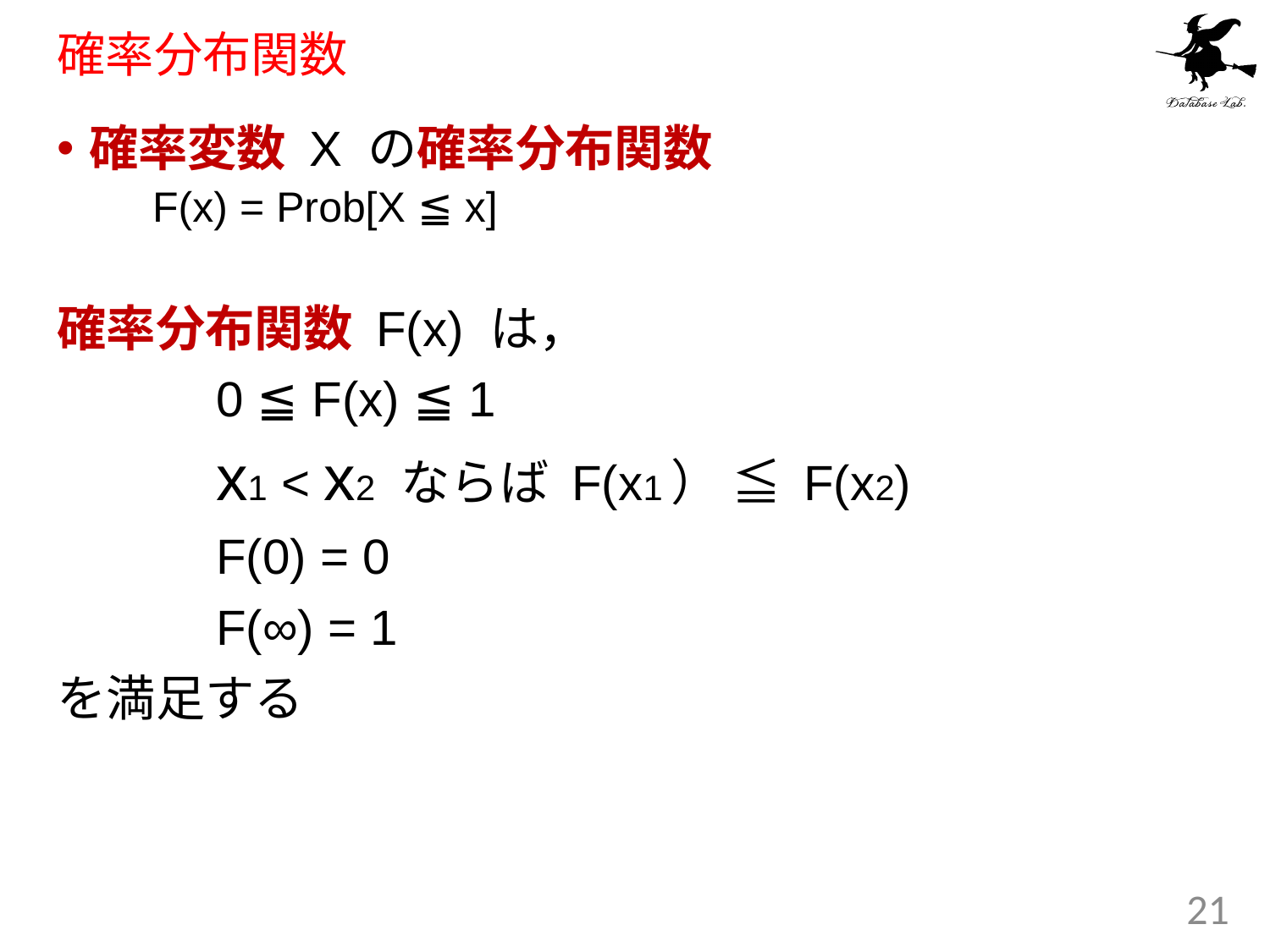

# 確率分布関数
確率変数 X の確率分布関数
	F(x) = Prob[X ≦ x]

確率分布関数 F(x) は，
		0 ≦ F(x) ≦ 1
		x1 < x2 ならば F(x1） ≦ F(x2)
		F(0) = 0
		F(∞) = 1
を満足する

21